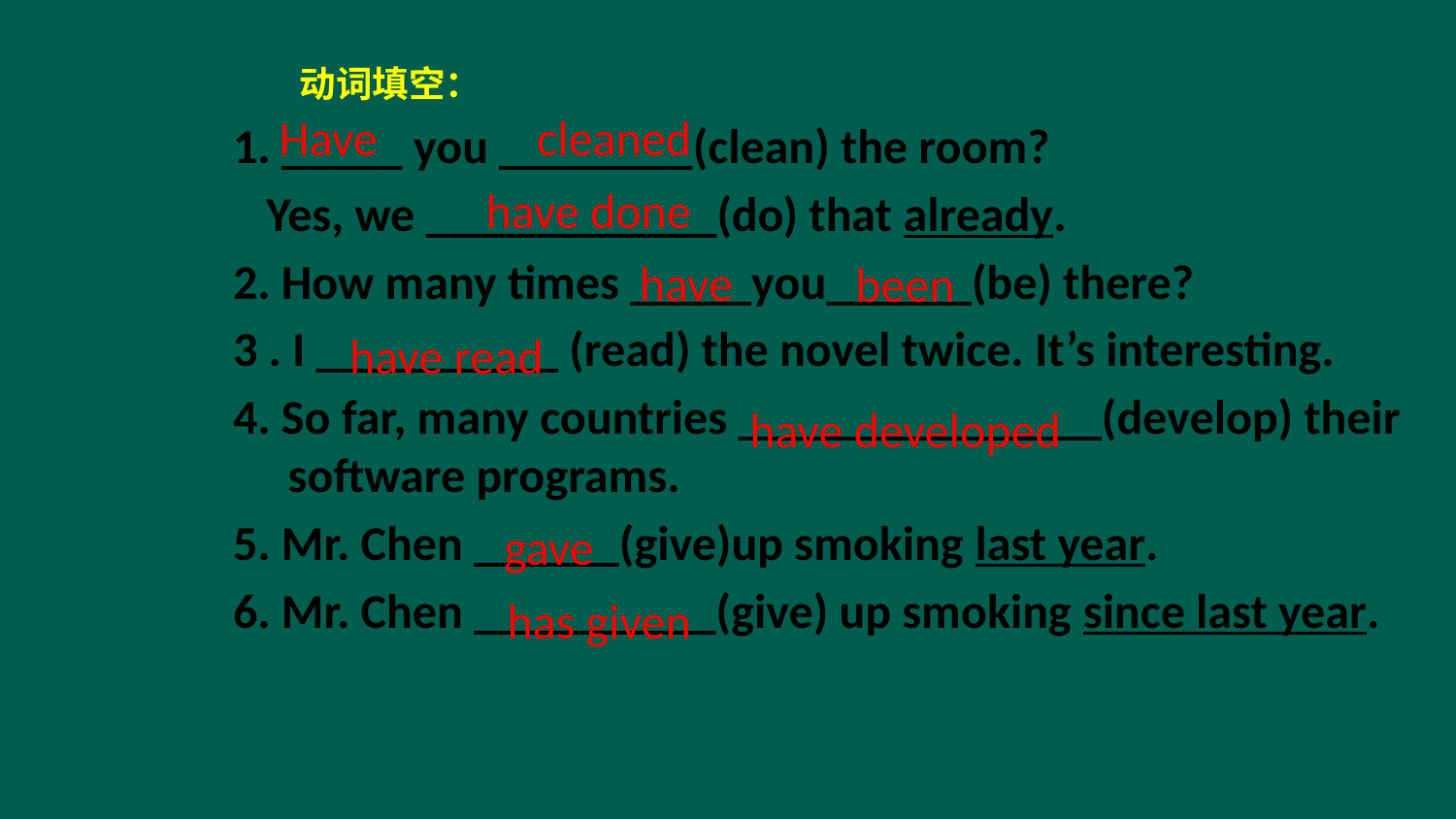

动词填空：
1. _____ you ________(clean) the room?
   Yes, we ____________(do) that already.
2. How many times _____you______(be) there?
3 . I __________ (read) the novel twice. It’s interesting.
4. So far, many countries _______________(develop) their software programs.
5. Mr. Chen ______(give)up smoking last year.
6. Mr. Chen __________(give) up smoking since last year.

Have
cleaned
have done
have
been
have read
have developed
gave
has given